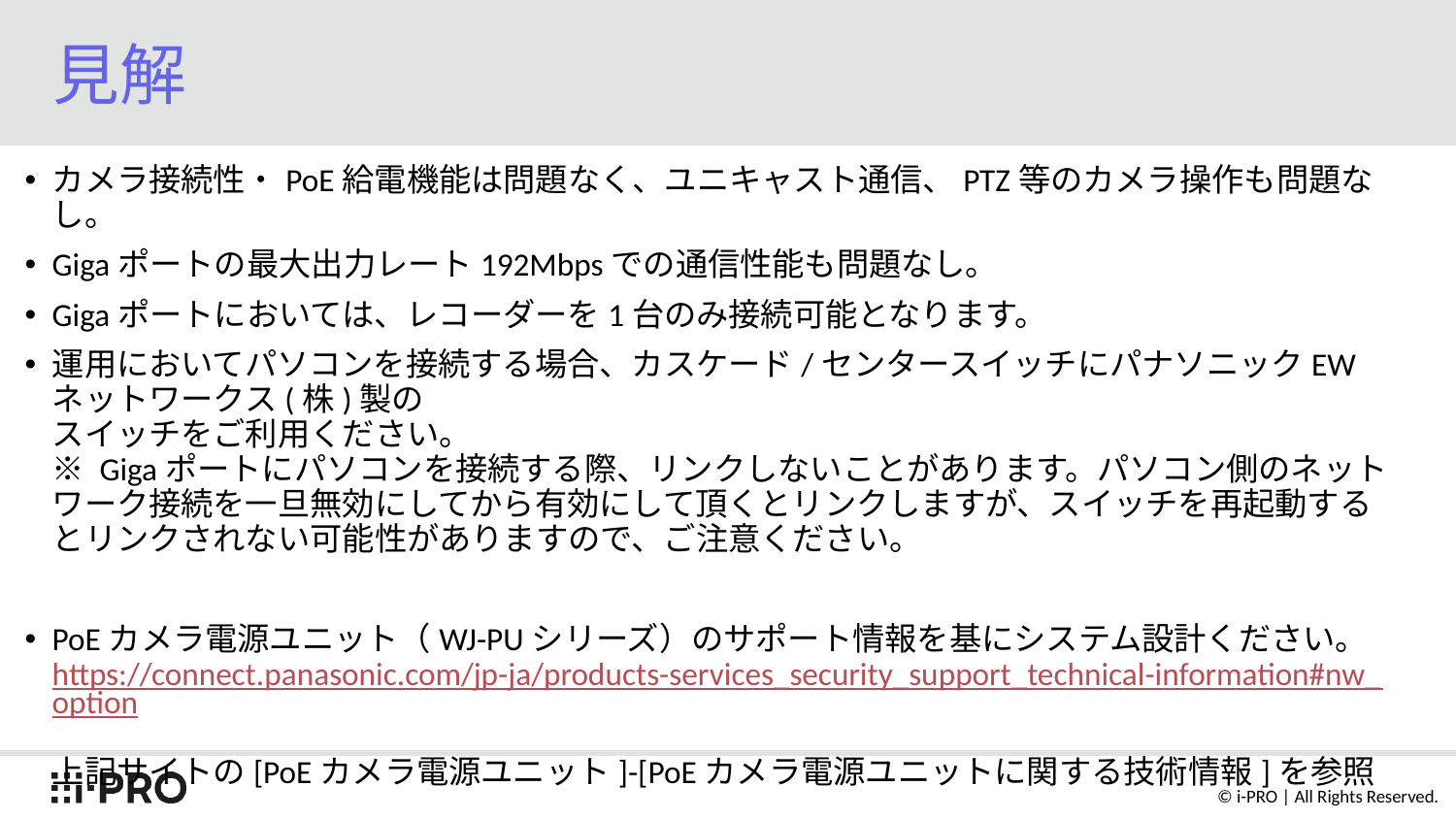

# 見解
カメラ接続性・PoE給電機能は問題なく、ユニキャスト通信、PTZ等のカメラ操作も問題なし。
Gigaポートの最大出力レート192Mbpsでの通信性能も問題なし。
Gigaポートにおいては、レコーダーを1台のみ接続可能となります。
運用においてパソコンを接続する場合、カスケード/センタースイッチにパナソニックEWネットワークス(株)製の
スイッチをご利用ください。
※ Gigaポートにパソコンを接続する際、リンクしないことがあります。パソコン側のネットワーク接続を一旦無効にしてから有効にして頂くとリンクしますが、スイッチを再起動するとリンクされない可能性がありますので、ご注意ください。

PoEカメラ電源ユニット（WJ-PUシリーズ）のサポート情報を基にシステム設計ください。
https://connect.panasonic.com/jp-ja/products-services_security_support_technical-information#nw_option
上記サイトの[PoEカメラ電源ユニット]-[PoEカメラ電源ユニットに関する技術情報]を参照